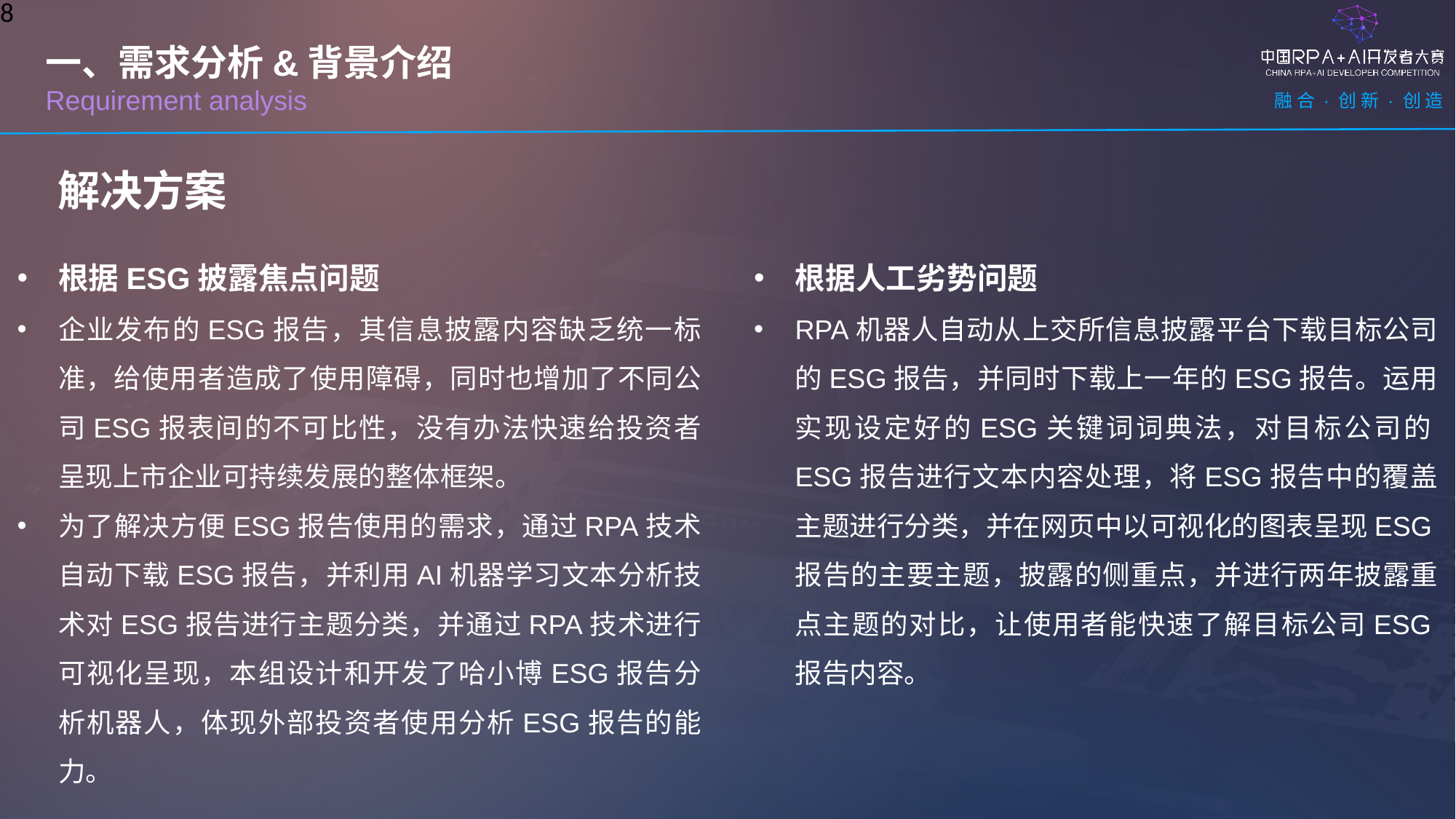

8
一、需求分析&背景介绍
Requirement analysis
解决方案
根据ESG披露焦点问题
企业发布的ESG报告，其信息披露内容缺乏统一标准，给使用者造成了使用障碍，同时也增加了不同公司ESG报表间的不可比性，没有办法快速给投资者呈现上市企业可持续发展的整体框架。
为了解决方便ESG报告使用的需求，通过RPA技术自动下载ESG报告，并利用AI机器学习文本分析技术对ESG报告进行主题分类，并通过RPA技术进行可视化呈现，本组设计和开发了哈小博ESG报告分析机器人，体现外部投资者使用分析ESG报告的能力。
根据人工劣势问题
RPA机器人自动从上交所信息披露平台下载目标公司的ESG报告，并同时下载上一年的ESG报告。运用实现设定好的ESG关键词词典法，对目标公司的ESG报告进行文本内容处理，将ESG报告中的覆盖主题进行分类，并在网页中以可视化的图表呈现ESG报告的主要主题，披露的侧重点，并进行两年披露重点主题的对比，让使用者能快速了解目标公司ESG报告内容。